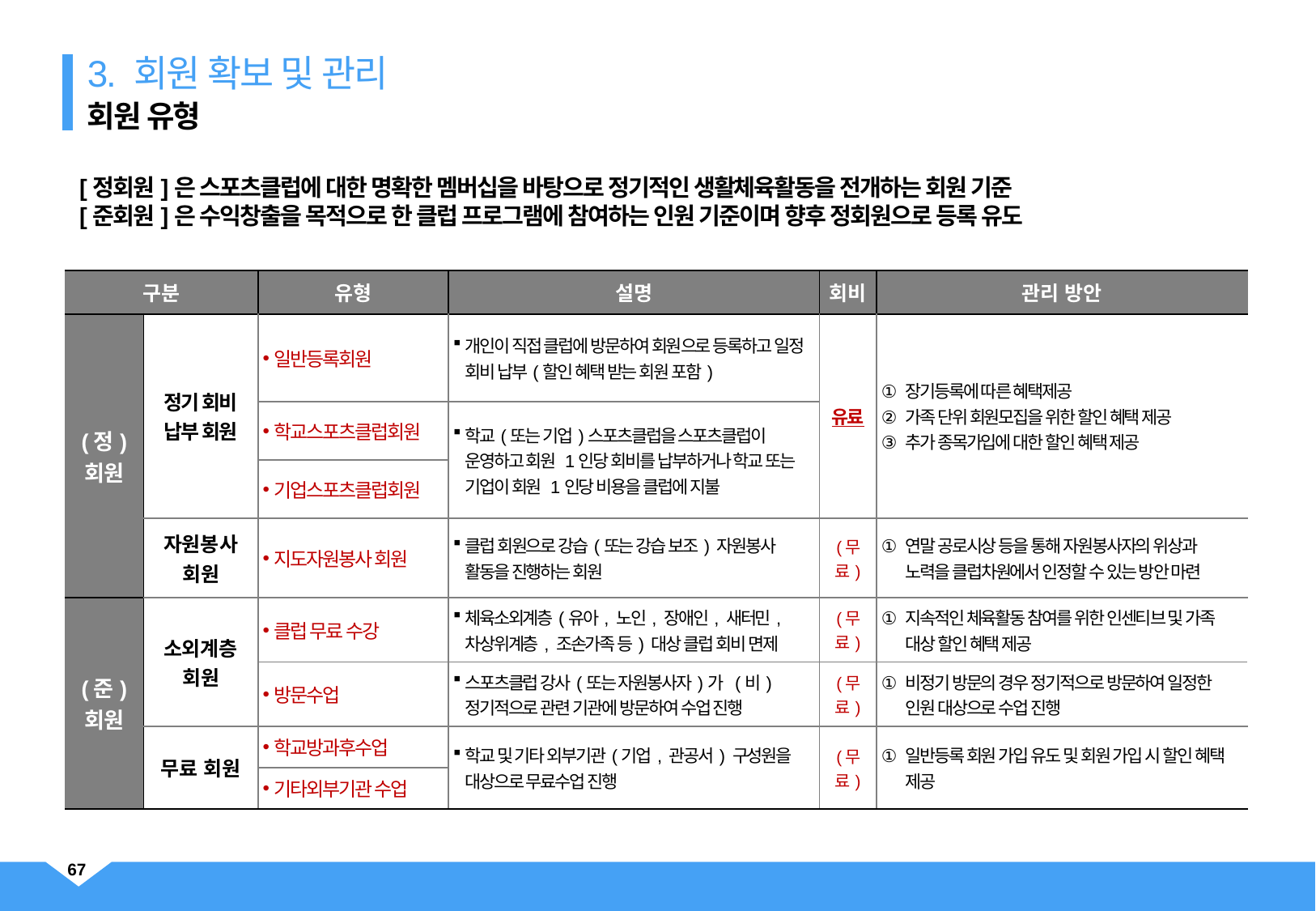

3. 회원 확보 및 관리
회원 유형
[정회원]은 스포츠클럽에 대한 명확한 멤버십을 바탕으로 정기적인 생활체육활동을 전개하는 회원 기준
[준회원]은 수익창출을 목적으로 한 클럽 프로그램에 참여하는 인원 기준이며 향후 정회원으로 등록 유도
| 구분 |  | 유형 | 설명 | 회비 | 관리 방안 |
| --- | --- | --- | --- | --- | --- |
| (정) 회원 | 정기 회비 납부 회원 | 일반등록회원 | 개인이 직접 클럽에 방문하여 회원으로 등록하고 일정 회비 납부(할인 혜택 받는 회원 포함) | 유료 | 장기등록에 따른 혜택제공 가족 단위 회원모집을 위한 할인 혜택 제공 추가 종목가입에 대한 할인 혜택 제공 |
|  |  | 학교스포츠클럽회원 | 학교(또는 기업)스포츠클럽을 스포츠클럽이 운영하고 회원 1인당 회비를 납부하거나 학교 또는 기업이 회원 1인당 비용을 클럽에 지불 |  |  |
|  |  | 기업스포츠클럽회원 |  |  |  |
|  | 자원봉사 회원 | 지도자원봉사 회원 | 클럽 회원으로 강습(또는 강습 보조) 자원봉사 활동을 진행하는 회원 | (무료) | 연말 공로시상 등을 통해 자원봉사자의 위상과 노력을 클럽차원에서 인정할 수 있는 방안 마련 |
| (준) 회원 | 소외계층 회원 | 클럽 무료 수강 | 체육소외계층(유아, 노인, 장애인, 새터민, 차상위계층, 조손가족 등) 대상 클럽 회비 면제 | (무료) | 지속적인 체육활동 참여를 위한 인센티브 및 가족 대상 할인 혜택 제공 |
|  |  | 방문수업 | 스포츠클럽 강사(또는 자원봉사자)가 (비)정기적으로 관련 기관에 방문하여 수업 진행 | (무료) | 비정기 방문의 경우 정기적으로 방문하여 일정한 인원 대상으로 수업 진행 |
|  | 무료 회원 | 학교방과후수업 | 학교 및 기타 외부기관(기업, 관공서) 구성원을 대상으로 무료수업 진행 | (무료) | 일반등록 회원 가입 유도 및 회원 가입 시 할인 혜택 제공 |
|  |  | 기타외부기관 수업 |  |  |  |